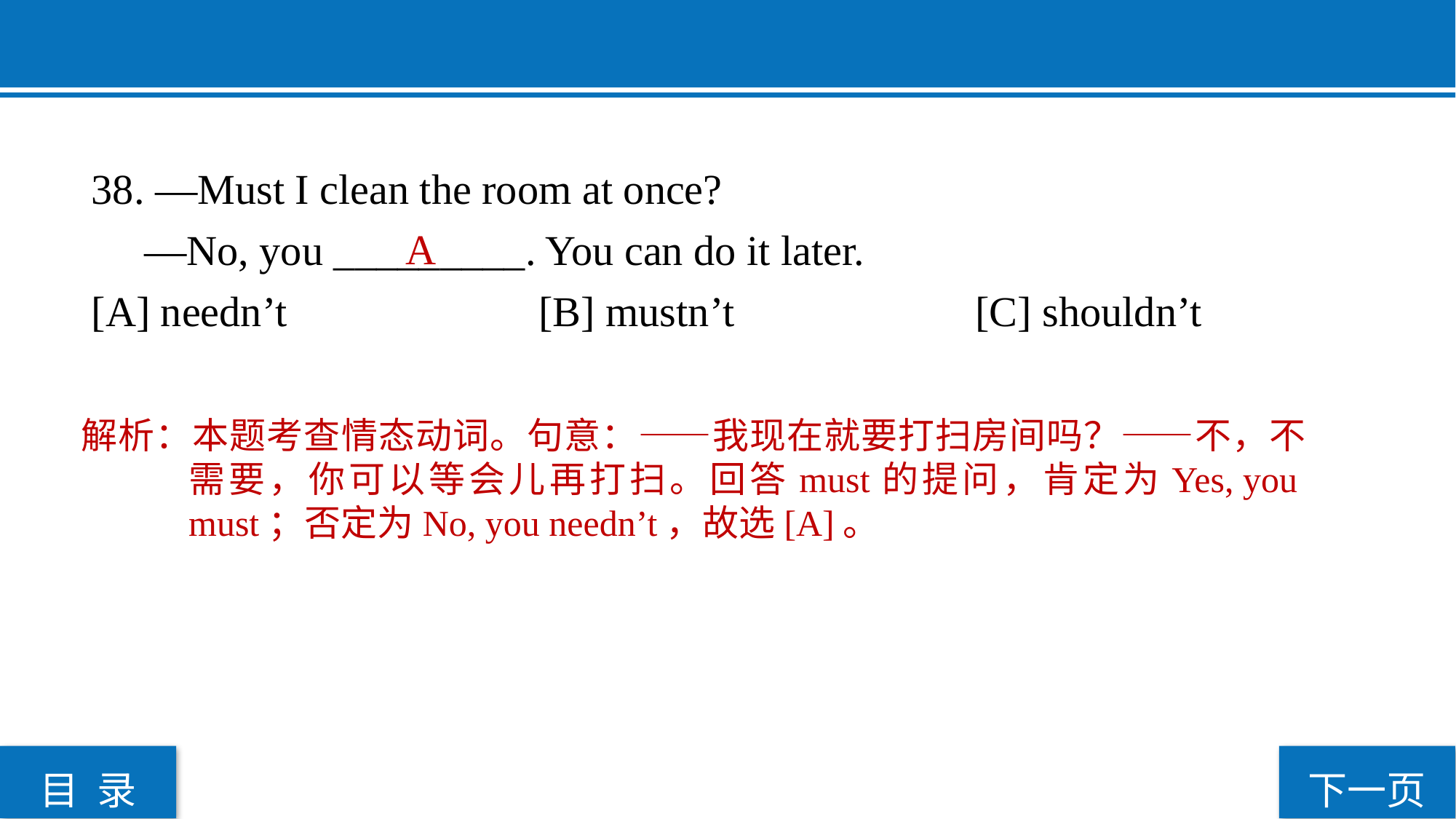

38. —Must I clean the room at once?
     —No, you _________. You can do it later.
[A] needn’t 			 [B] mustn’t			 [C] shouldn’t
A
解析：本题考查情态动词。句意：——我现在就要打扫房间吗？——不，不需要，你可以等会儿再打扫。回答must的提问，肯定为Yes, you must；否定为No, you needn’t，故选[A]。